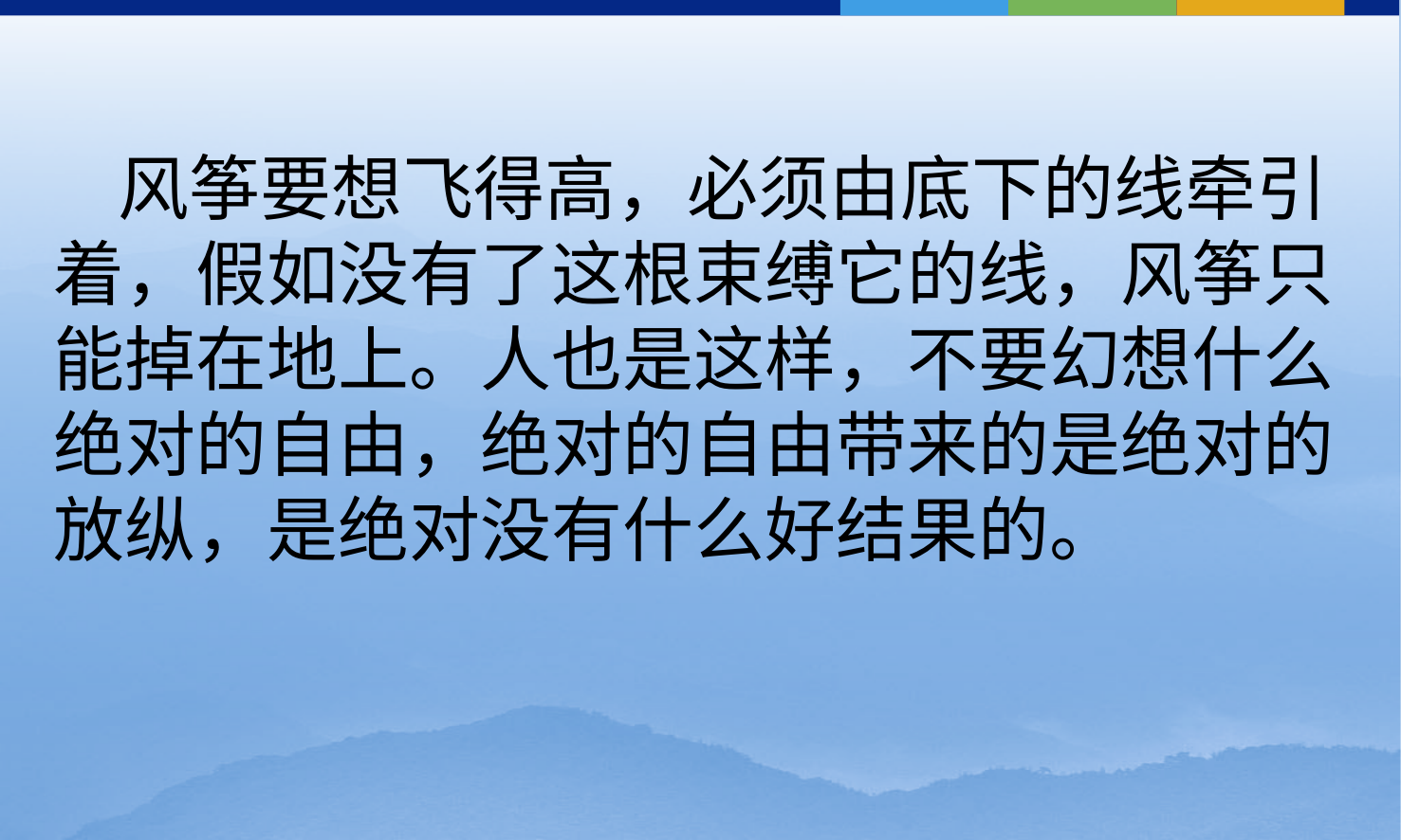

风筝要想飞得高，必须由底下的线牵引着，假如没有了这根束缚它的线，风筝只能掉在地上。人也是这样，不要幻想什么绝对的自由，绝对的自由带来的是绝对的放纵，是绝对没有什么好结果的。